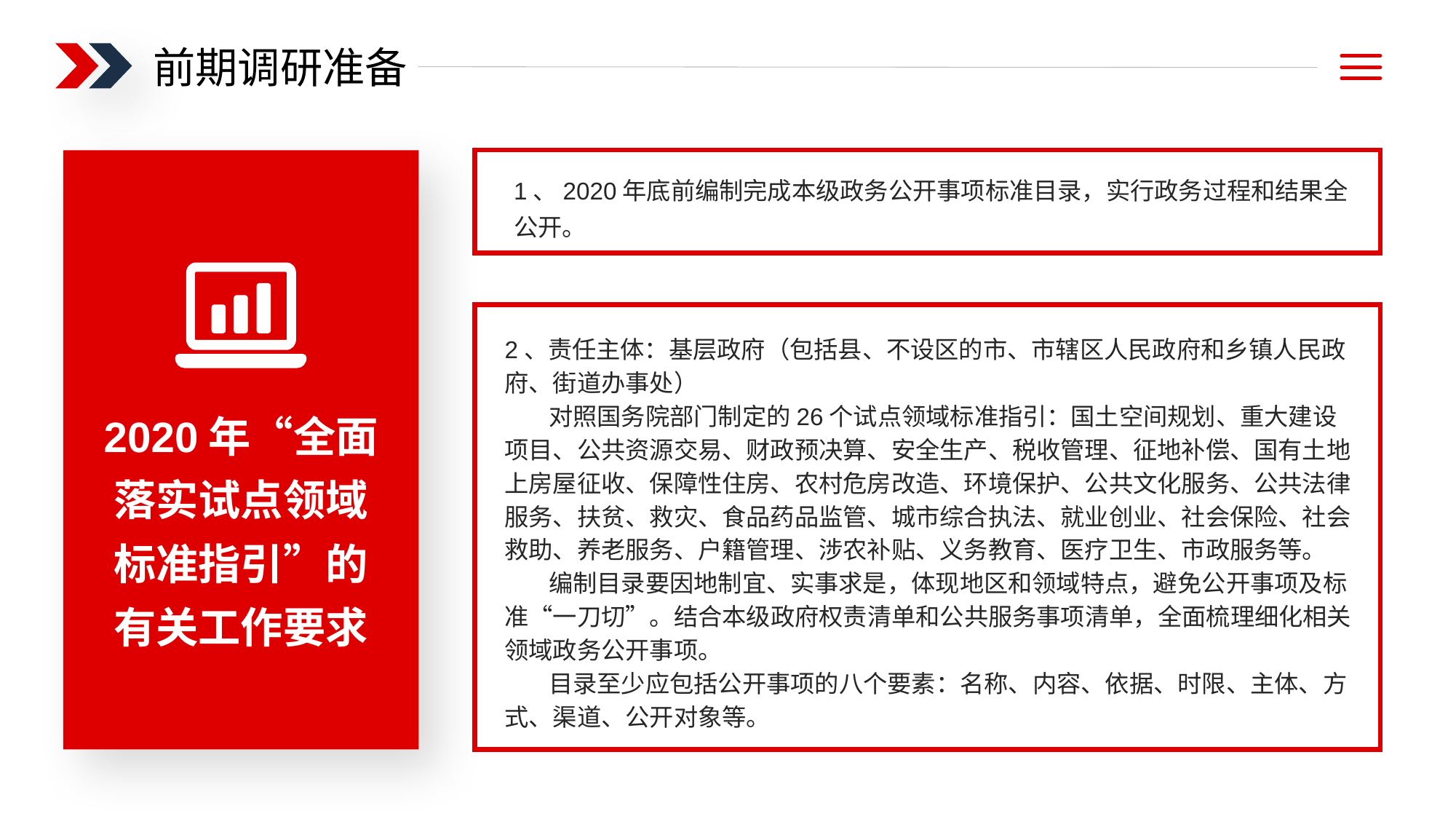

前期调研准备

2020年“全面落实试点领域标准指引”的有关工作要求

1、2020年底前编制完成本级政务公开事项标准目录，实行政务过程和结果全公开。

2、责任主体：基层政府（包括县、不设区的市、市辖区人民政府和乡镇人民政府、街道办事处）
       对照国务院部门制定的26个试点领域标准指引：国土空间规划、重大建设项目、公共资源交易、财政预决算、安全生产、税收管理、征地补偿、国有土地上房屋征收、保障性住房、农村危房改造、环境保护、公共文化服务、公共法律服务、扶贫、救灾、食品药品监管、城市综合执法、就业创业、社会保险、社会救助、养老服务、户籍管理、涉农补贴、义务教育、医疗卫生、市政服务等。
       编制目录要因地制宜、实事求是，体现地区和领域特点，避免公开事项及标准“一刀切”。结合本级政府权责清单和公共服务事项清单，全面梳理细化相关领域政务公开事项。
       目录至少应包括公开事项的八个要素：名称、内容、依据、时限、主体、方式、渠道、公开对象等。